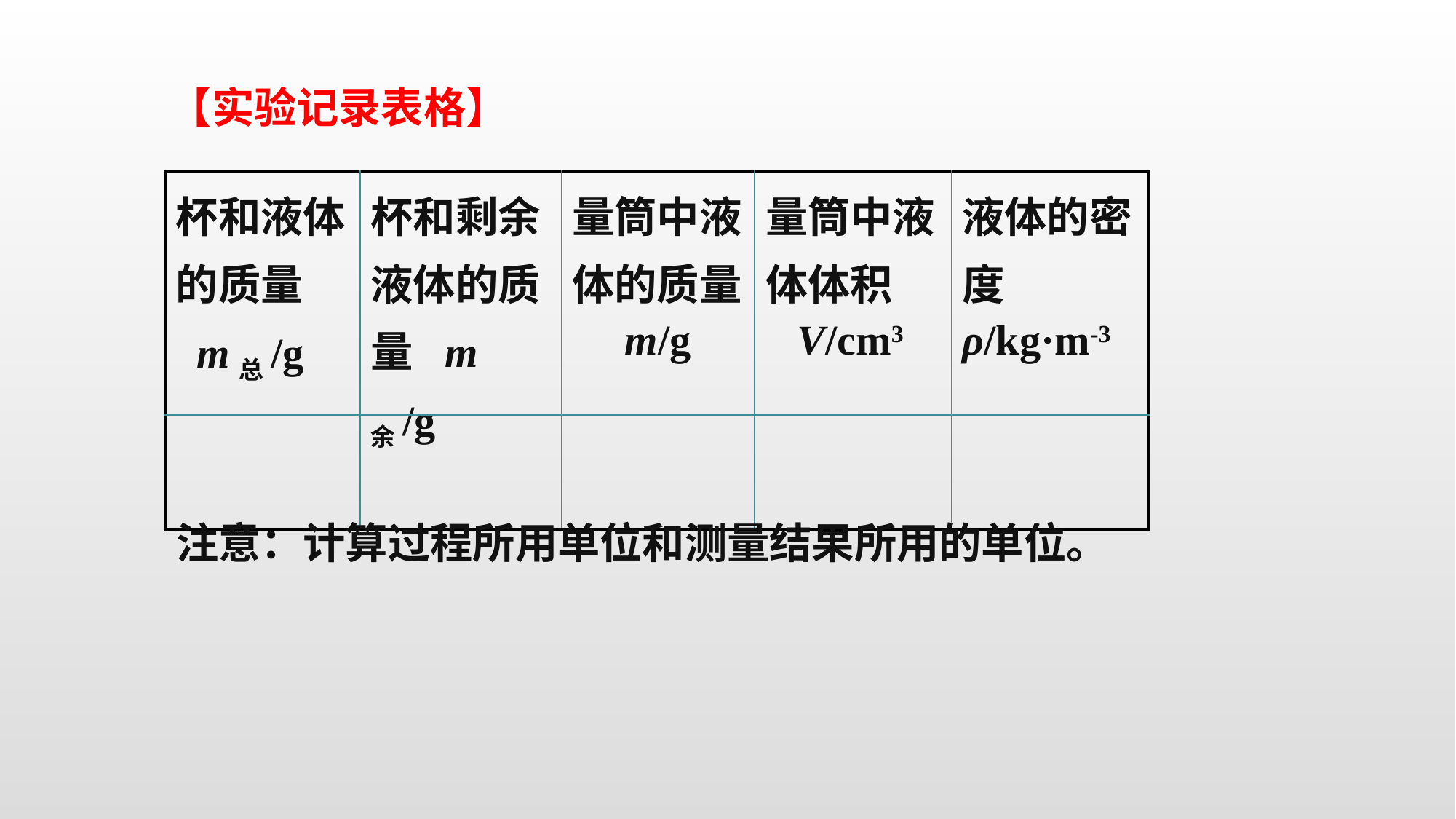

【实验记录表格】
| 杯和液体的质量 m总/g | 杯和剩余液体的质量 m余/g | 量筒中液体的质量 m/g | 量筒中液体体积 V/cm3 | 液体的密 度 ρ/kg·m-3 |
| --- | --- | --- | --- | --- |
|  |  |  |  |  |
注意：计算过程所用单位和测量结果所用的单位。